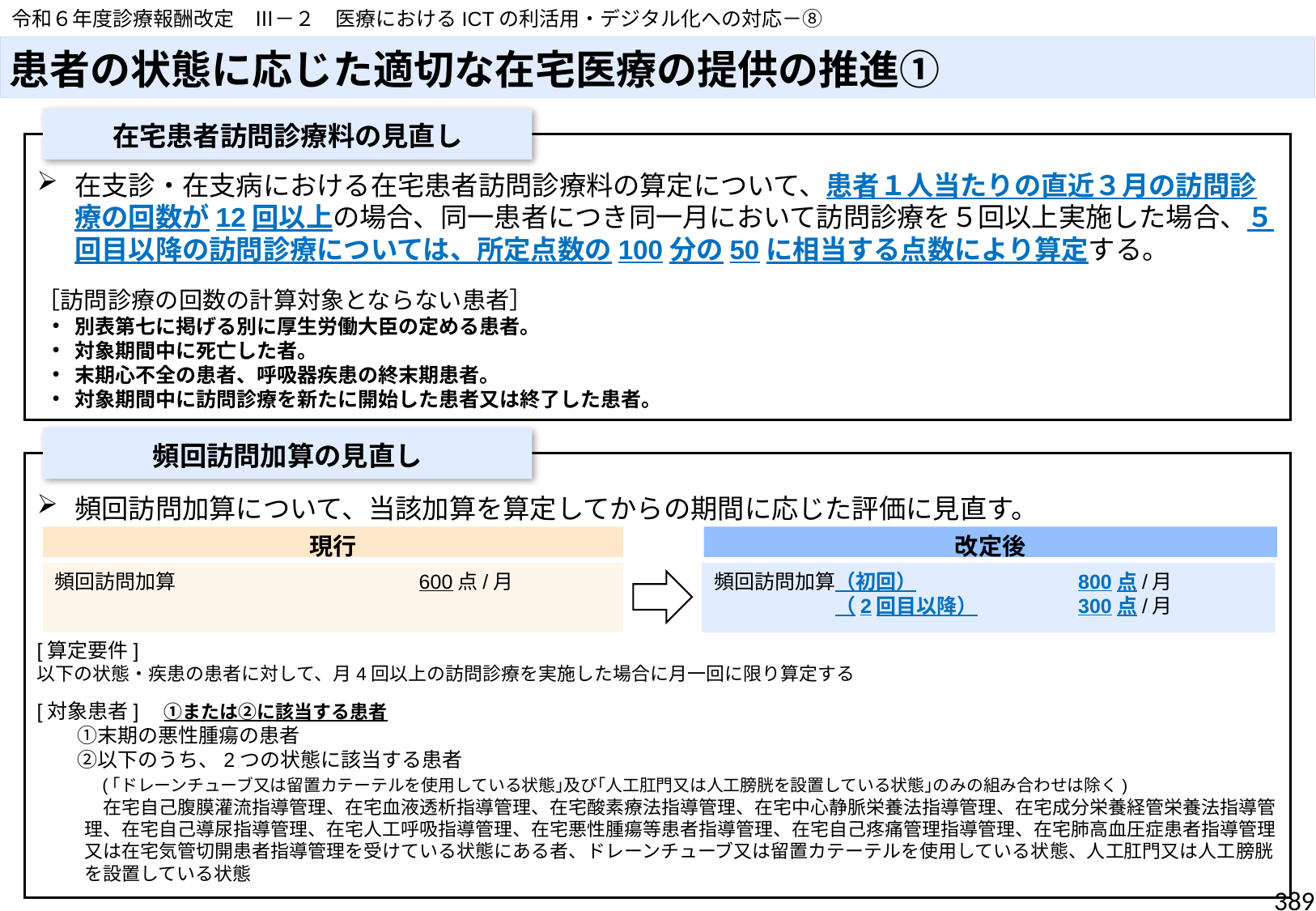

令和６年度診療報酬改定　Ⅲ－２　医療におけるICTの利活用・デジタル化への対応－⑧
# 患者の状態に応じた適切な在宅医療の提供の推進①
在宅患者訪問診療料の見直し

在支診・在支病における在宅患者訪問診療料の算定について、患者１人当たりの直近３月の訪問診療の回数が12回以上の場合、同一患者につき同一月において訪問診療を５回以上実施した場合、５回目以降の訪問診療については、所定点数の100分の50に相当する点数により算定する。

［訪問診療の回数の計算対象とならない患者］
別表第七に掲げる別に厚生労働大臣の定める患者。
対象期間中に死亡した者。
末期心不全の患者、呼吸器疾患の終末期患者。
対象期間中に訪問診療を新たに開始した患者又は終了した患者。

頻回訪問加算の見直し

頻回訪問加算について、当該加算を算定してからの期間に応じた評価に見直す。
現行
改定後
頻回訪問加算		600点/月
頻回訪問加算（初回）		800点/月
　　　　　　（2回目以降）	300点/月

[算定要件]
以下の状態・疾患の患者に対して、月4回以上の訪問診療を実施した場合に月一回に限り算定する

[対象患者]　①または②に該当する患者
　　①末期の悪性腫瘍の患者
　　②以下のうち、2つの状態に該当する患者
　　　(｢ドレーンチューブ又は留置カテーテルを使用している状態｣及び｢人工肛門又は人工膀胱を設置している状態｣のみの組み合わせは除く)
　在宅自己腹膜灌流指導管理、在宅血液透析指導管理、在宅酸素療法指導管理、在宅中心静脈栄養法指導管理、在宅成分栄養経管栄養法指導管理、在宅自己導尿指導管理、在宅人工呼吸指導管理、在宅悪性腫瘍等患者指導管理、在宅自己疼痛管理指導管理、在宅肺高血圧症患者指導管理又は在宅気管切開患者指導管理を受けている状態にある者、ドレーンチューブ又は留置カテーテルを使用している状態、人工肛門又は人工膀胱を設置している状態

389